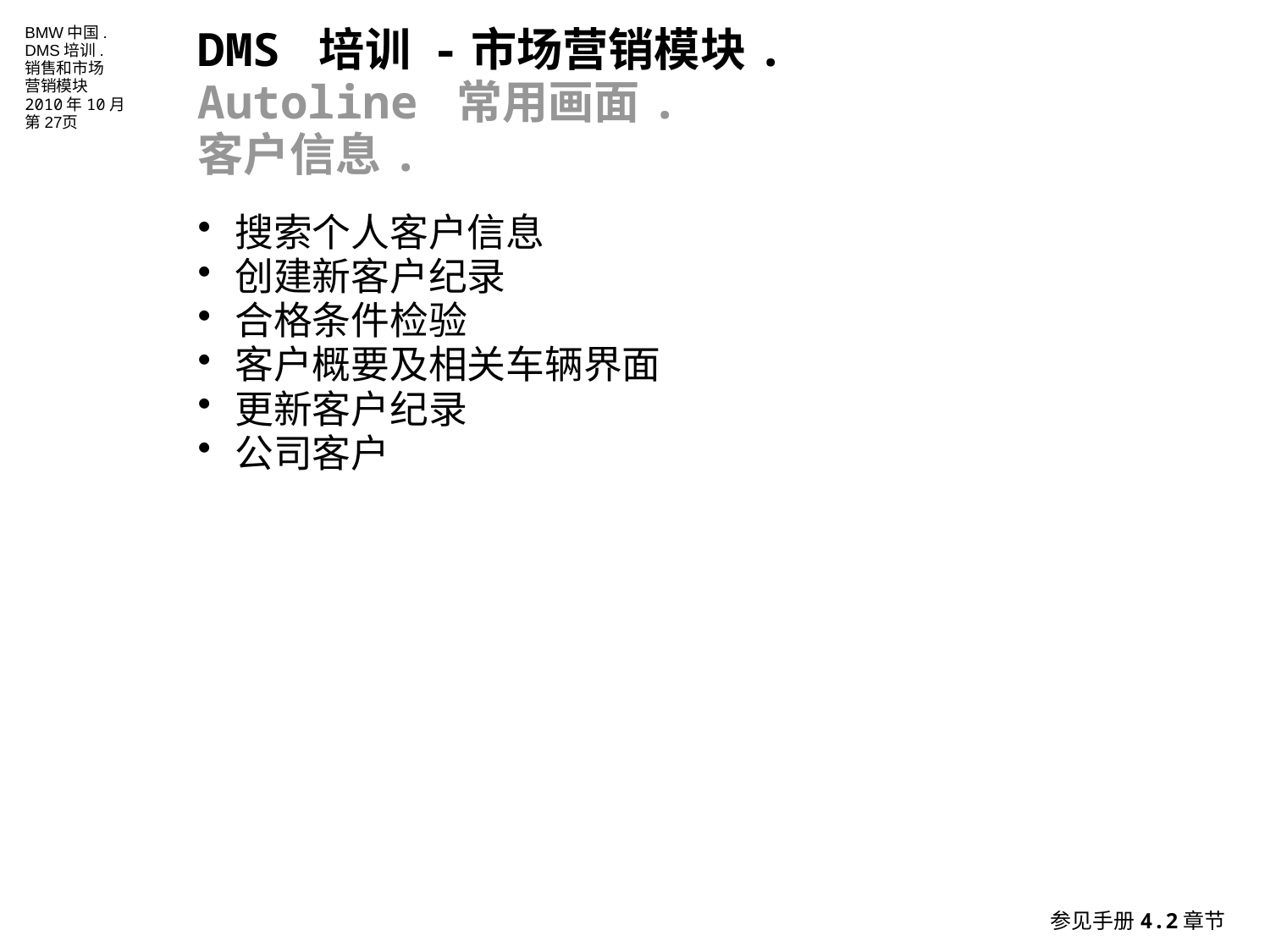

DMS 培训 -市场营销模块.
Autoline 常用画面.
客户信息.
搜索个人客户信息
创建新客户纪录
合格条件检验
客户概要及相关车辆界面
更新客户纪录
公司客户

参见手册4.2章节